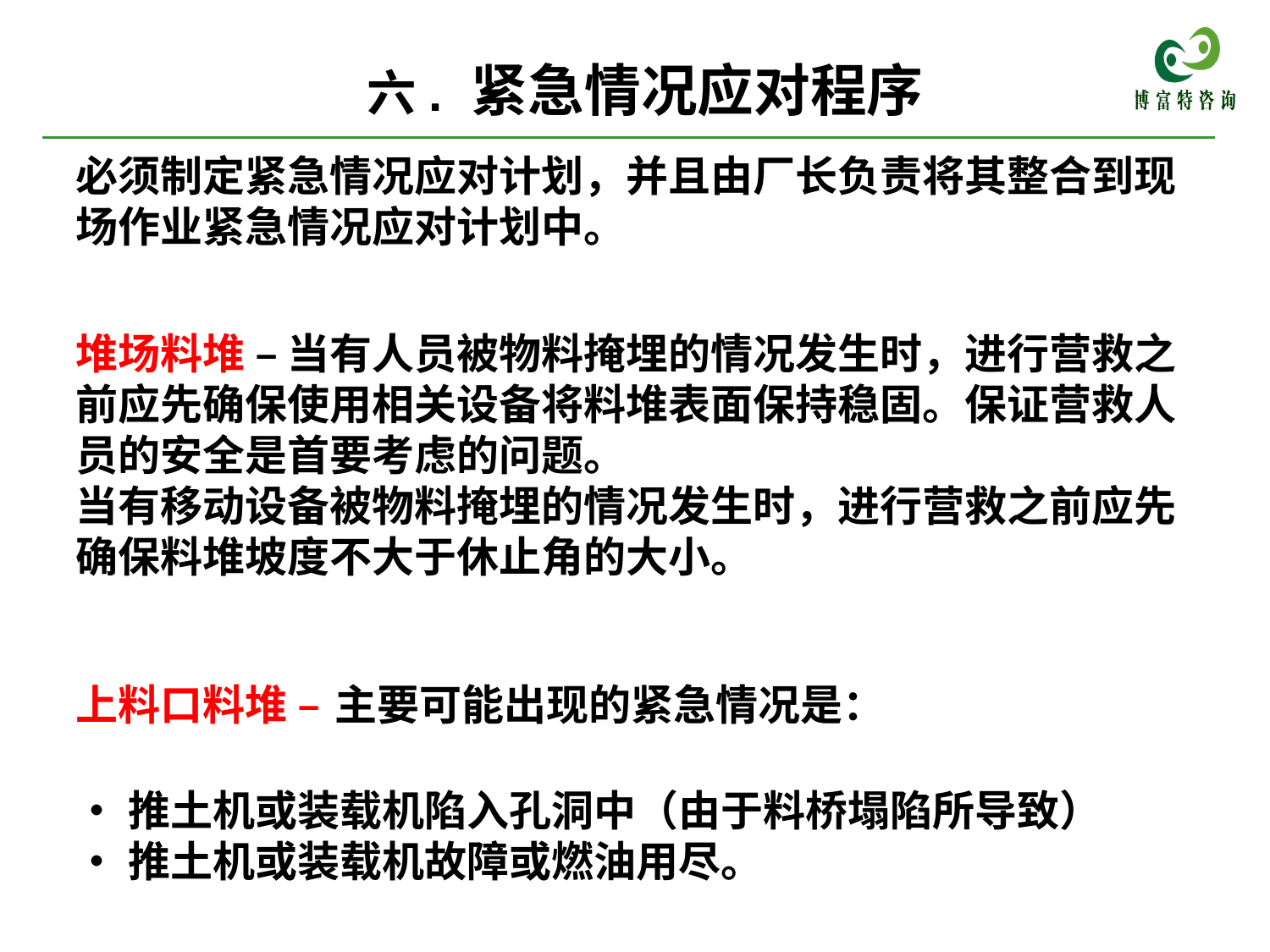

# 六. 紧急情况应对程序
必须制定紧急情况应对计划，并且由厂长负责将其整合到现场作业紧急情况应对计划中。

堆场料堆 – 当有人员被物料掩埋的情况发生时，进行营救之前应先确保使用相关设备将料堆表面保持稳固。保证营救人员的安全是首要考虑的问题。
当有移动设备被物料掩埋的情况发生时，进行营救之前应先确保料堆坡度不大于休止角的大小。

上料口料堆 – 主要可能出现的紧急情况是：

•推土机或装载机陷入孔洞中（由于料桥塌陷所导致）
•推土机或装载机故障或燃油用尽。